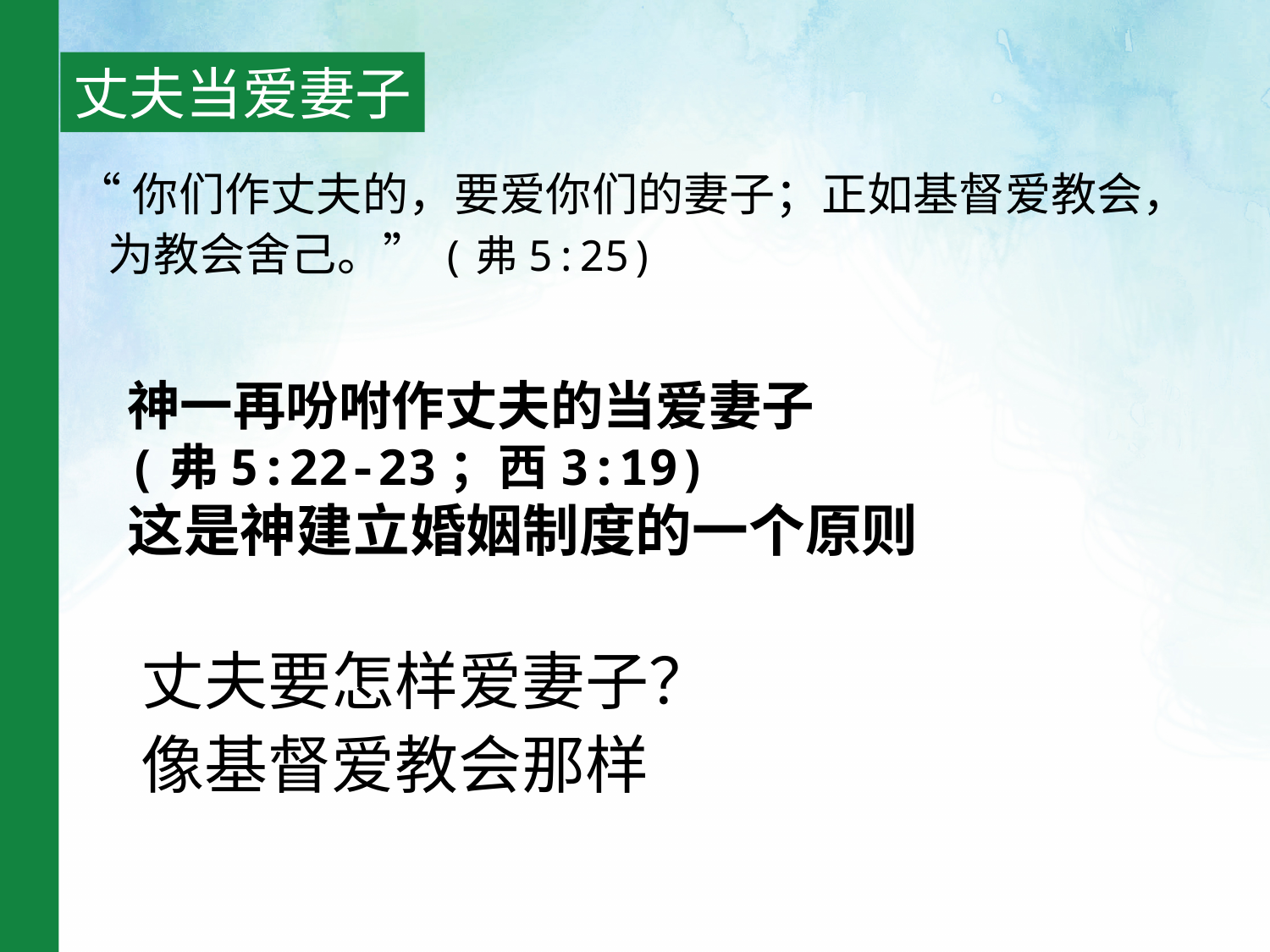

丈夫当爱妻子
“你们作丈夫的，要爱你们的妻子；正如基督爱教会，
  为教会舍己。”(弗5:25)
神一再吩咐作丈夫的当爱妻子
(弗5:22-23；西3:19)
这是神建立婚姻制度的一个原则
丈夫要怎样爱妻子？
像基督爱教会那样